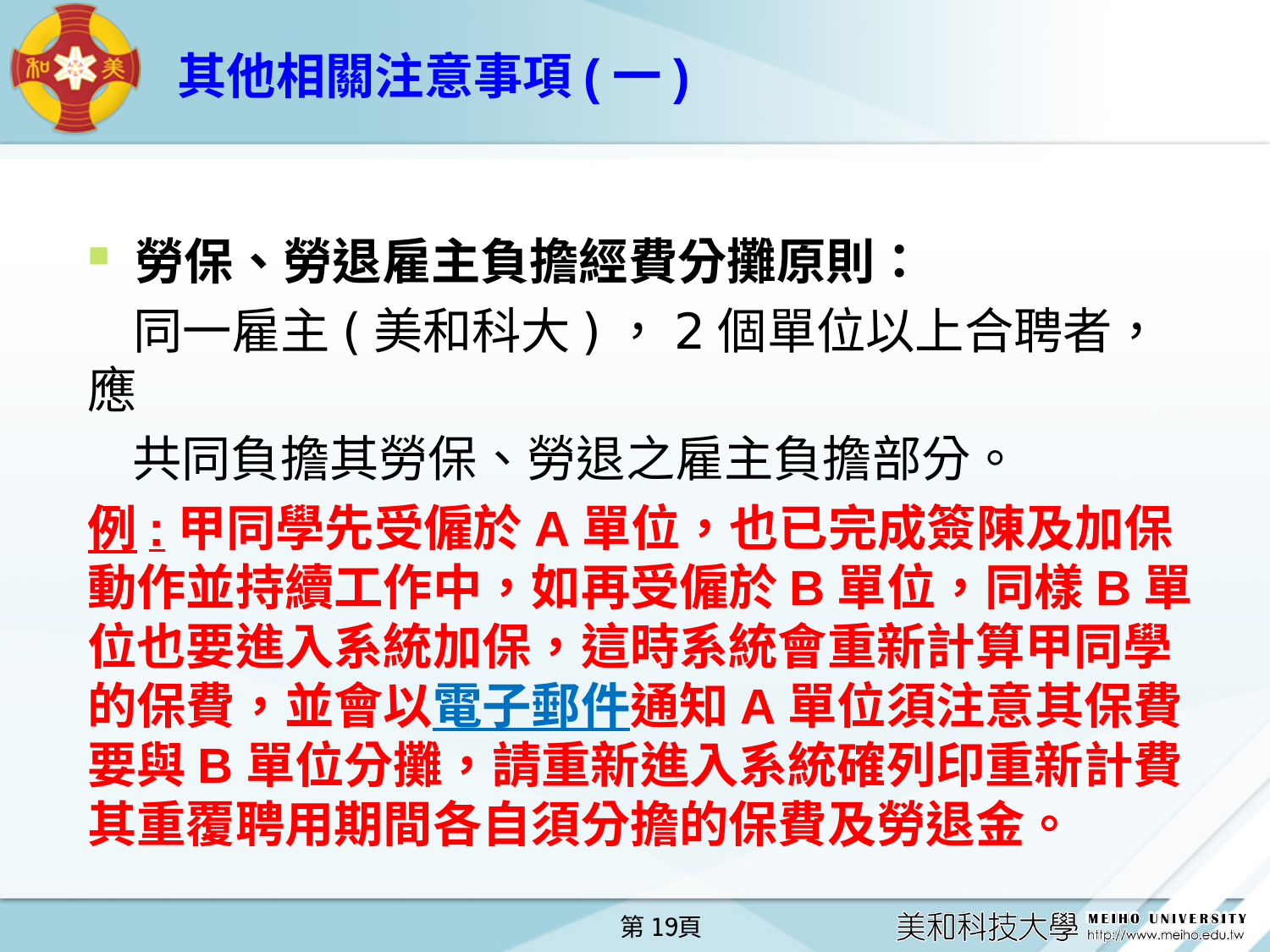

# 其他相關注意事項(一)
勞保、勞退雇主負擔經費分攤原則：
   同一雇主(美和科大)，2個單位以上合聘者，應
   共同負擔其勞保、勞退之雇主負擔部分。
例:甲同學先受僱於A單位，也已完成簽陳及加保動作並持續工作中，如再受僱於B單位，同樣B單位也要進入系統加保，這時系統會重新計算甲同學的保費，並會以電子郵件通知A單位須注意其保費要與B單位分攤，請重新進入系統確列印重新計費其重覆聘用期間各自須分擔的保費及勞退金。